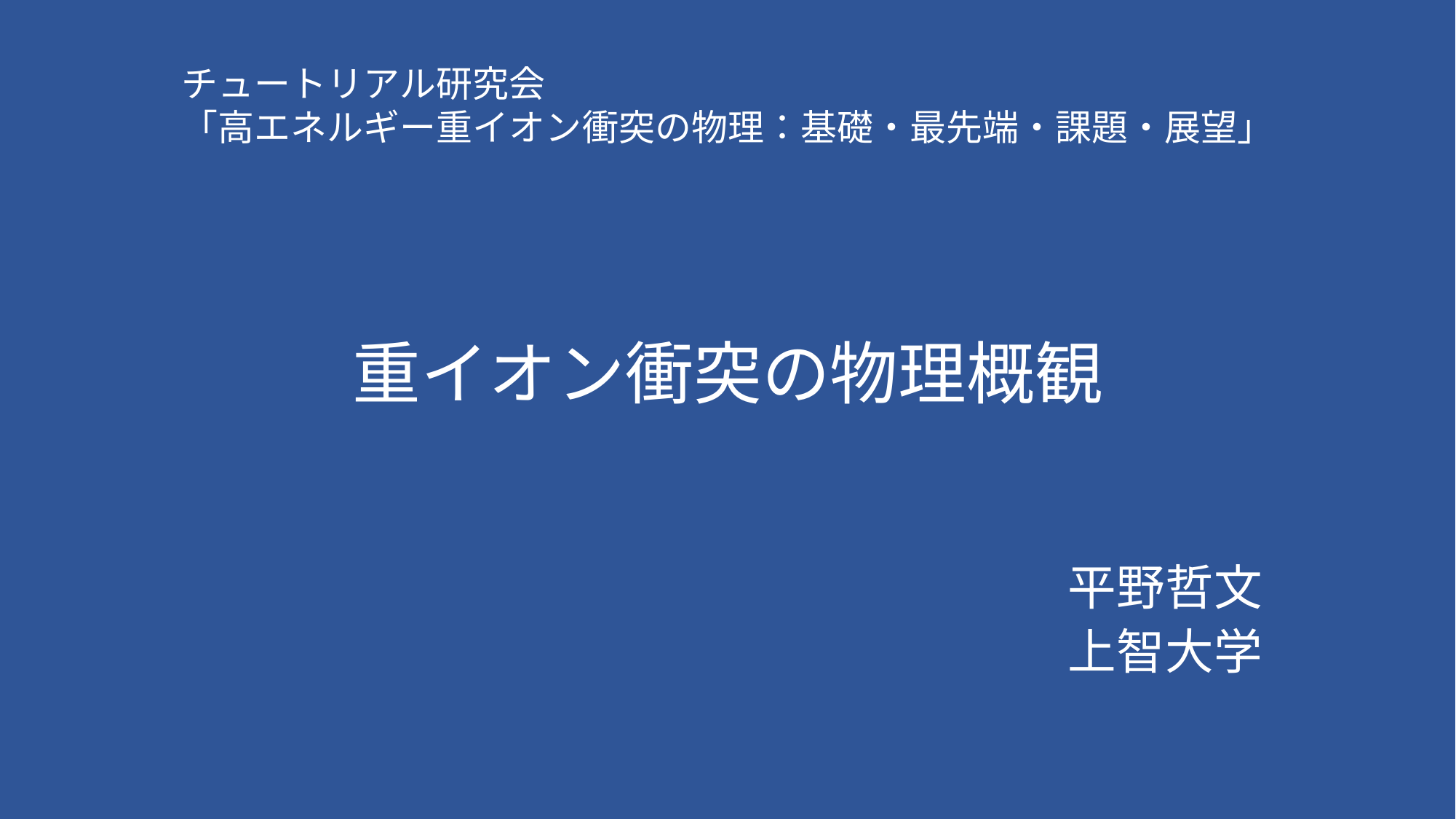

チュートリアル研究会
「高エネルギー重イオン衝突の物理：基礎・最先端・課題・展望」
# 重イオン衝突の物理概観
平野哲文
　　　　　　　　　上智大学